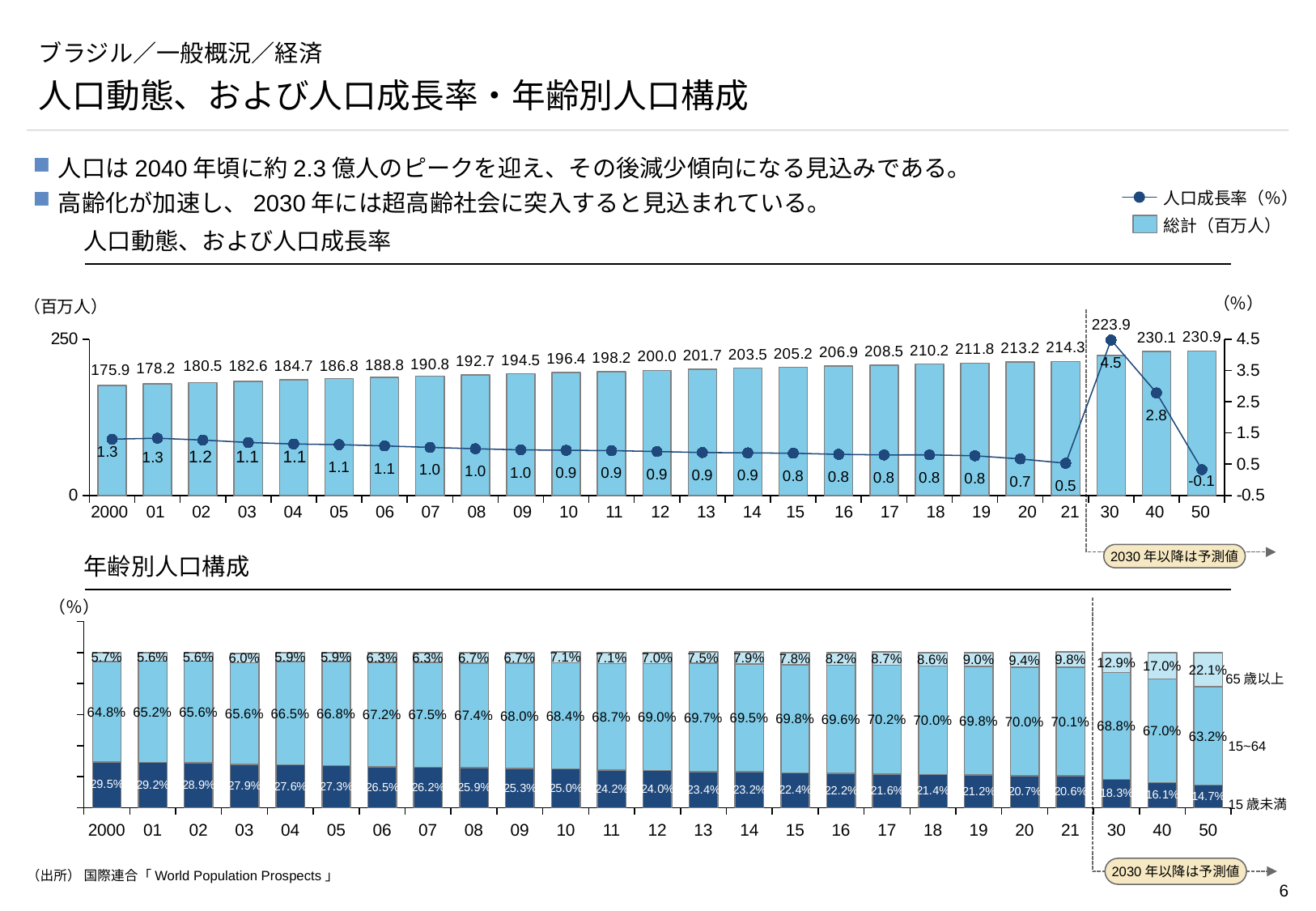

# ブラジル／一般概況／経済
人口動態、および人口成長率・年齢別人口構成
人口は2040年頃に約2.3億人のピークを迎え、その後減少傾向になる見込みである。
高齢化が加速し、2030年には超高齢社会に突入すると見込まれている。
人口成長率（％）

総計（百万人）

人口動態、および人口成長率
（％）
（百万人）

2030年以降は予測値

### Chart

| Category |  |  |
|---|---|---|
1.1
1.1
1.2
-0.1
30
40
50
2000
01
02
03
04
05
06
07
08
09
10
11
12
13
14
15
16
17
18
19
20
21
年齢別人口構成
（％）

2030年以降は予測値

### Chart

| Category |  |  |  |
|---|---|---|---|
65歳以上
15~64
15歳未満
2000
01
02
03
04
05
06
07
08
09
10
11
12
13
14
15
16
17
18
19
20
21
30
40
50
（出所） 国際連合「World Population Prospects」